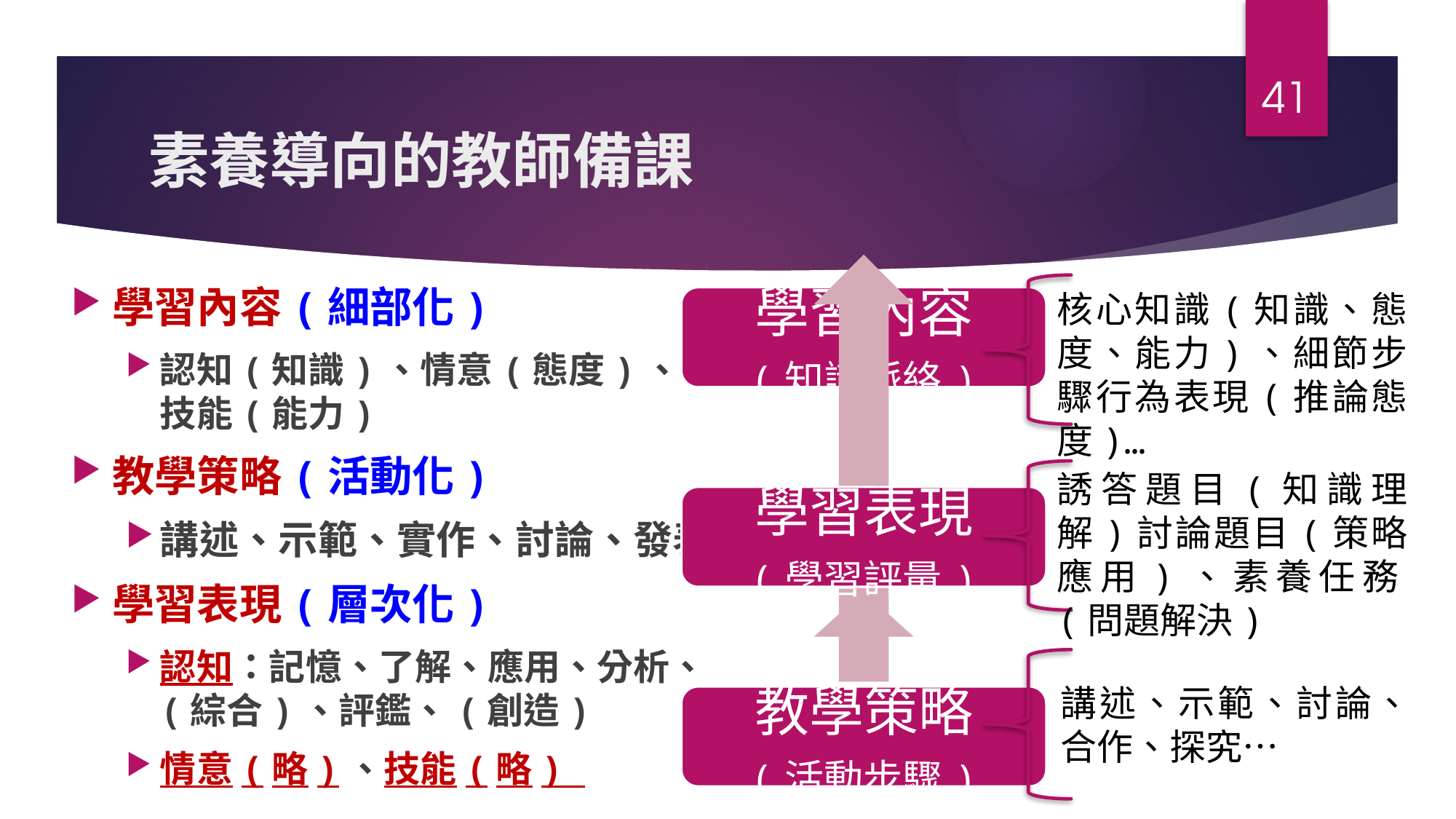

41
# 素養導向的教師備課
學習內容(細部化)
認知(知識)、情意(態度)、技能(能力)
教學策略(活動化)
講述、示範、實作、討論、發表
學習表現(層次化)
認知：記憶、了解、應用、分析、(綜合)、評鑑、(創造)
情意(略)、技能(略)

核心知識(知識、態度、能力)、細節步驟行為表現(推論態度)…
學習內容
(知識脈絡)
學習表現
(學習評量)
教學策略
(活動步驟)

誘答題目(知識理解)討論題目(策略應用)、素養任務(問題解決)

講述、示範、討論、合作、探究…